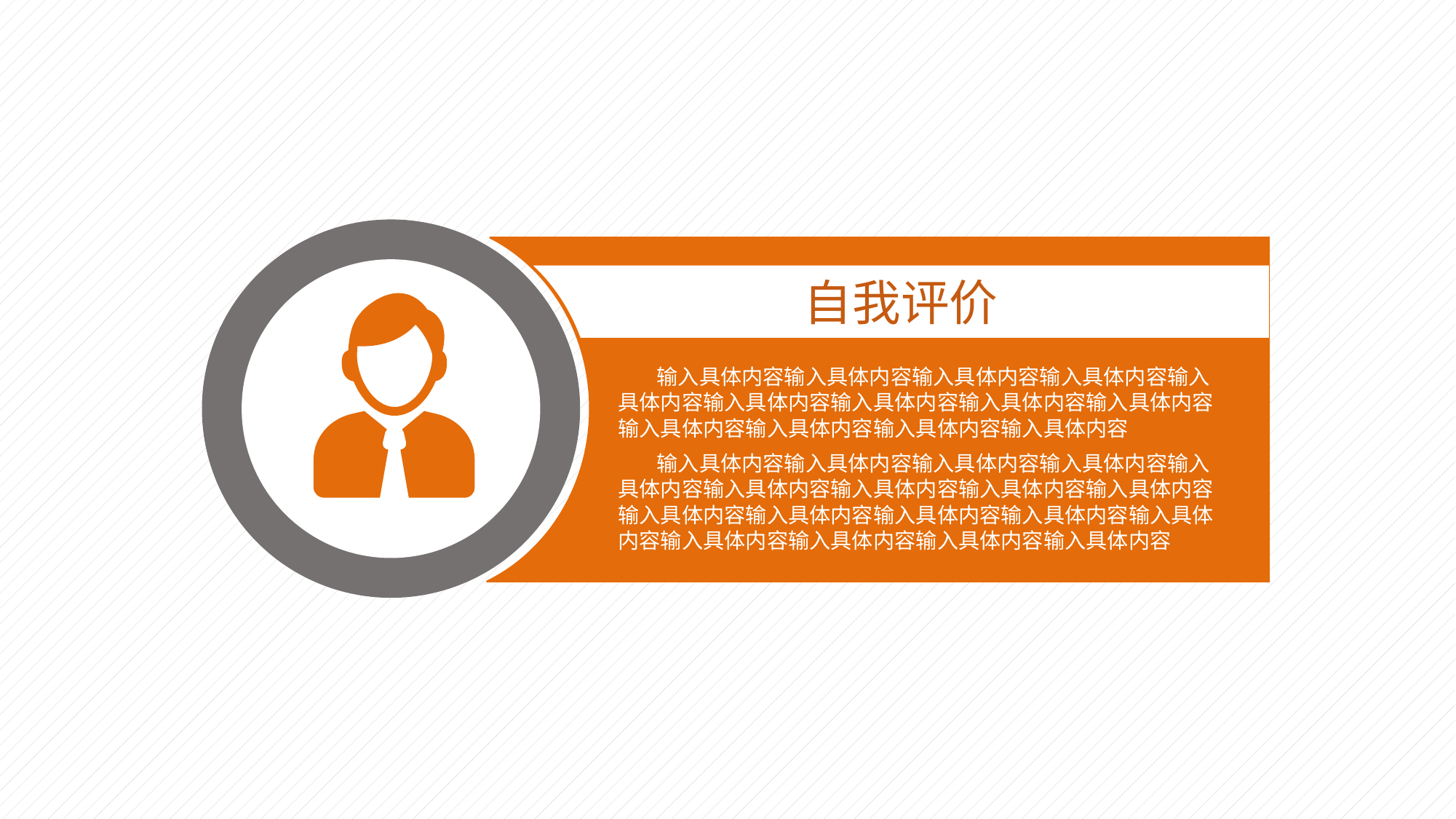

自我评价
输入具体内容输入具体内容输入具体内容输入具体内容输入具体内容输入具体内容输入具体内容输入具体内容输入具体内容输入具体内容输入具体内容输入具体内容输入具体内容
输入具体内容输入具体内容输入具体内容输入具体内容输入具体内容输入具体内容输入具体内容输入具体内容输入具体内容输入具体内容输入具体内容输入具体内容输入具体内容输入具体内容输入具体内容输入具体内容输入具体内容输入具体内容